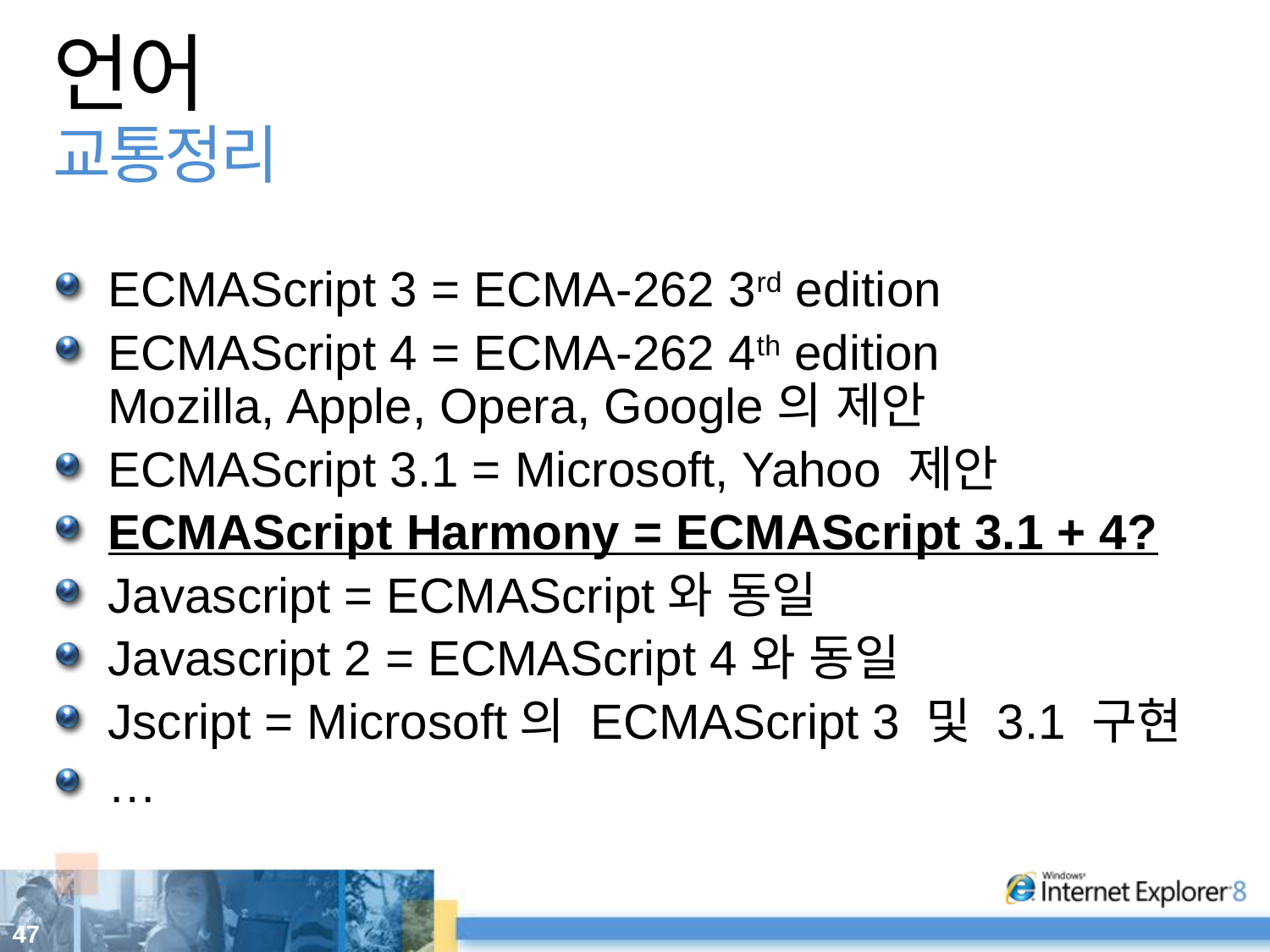

# 언어 교통정리
ECMAScript 3 = ECMA-262 3rd edition
ECMAScript 4 = ECMA-262 4th edition
Mozilla, Apple, Opera, Google의 제안
ECMAScript 3.1 = Microsoft, Yahoo 제안
ECMAScript Harmony = ECMAScript 3.1 + 4?
Javascript = ECMAScript와 동일
Javascript 2 = ECMAScript 4와 동일
Jscript = Microsoft의 ECMAScript 3 및 3.1 구현
…